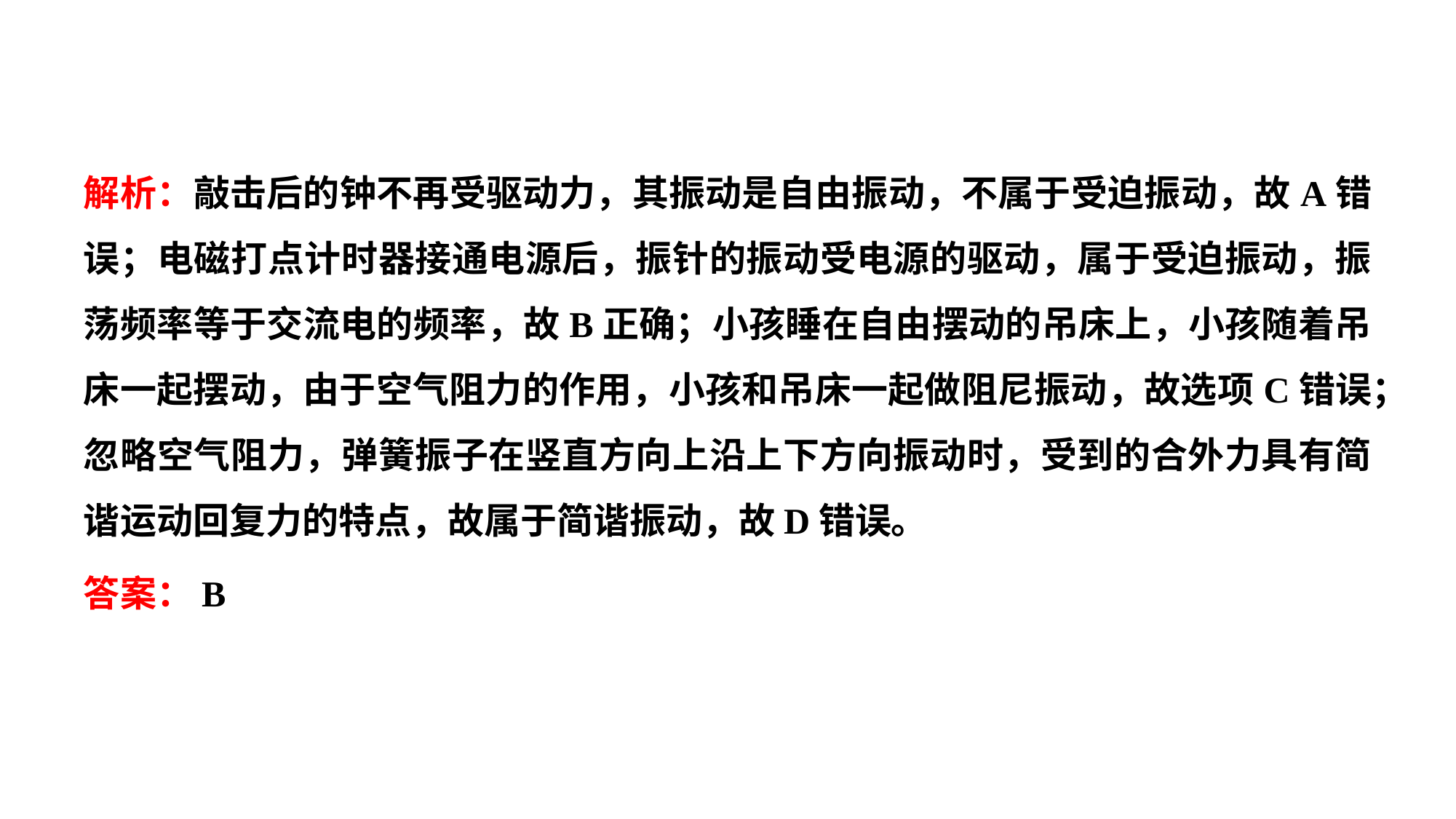

解析：敲击后的钟不再受驱动力，其振动是自由振动，不属于受迫振动，故A错误；电磁打点计时器接通电源后，振针的振动受电源的驱动，属于受迫振动，振荡频率等于交流电的频率，故B正确；小孩睡在自由摆动的吊床上，小孩随着吊床一起摆动，由于空气阻力的作用，小孩和吊床一起做阻尼振动，故选项C错误；忽略空气阻力，弹簧振子在竖直方向上沿上下方向振动时，受到的合外力具有简谐运动回复力的特点，故属于简谐振动，故D错误。
答案：B